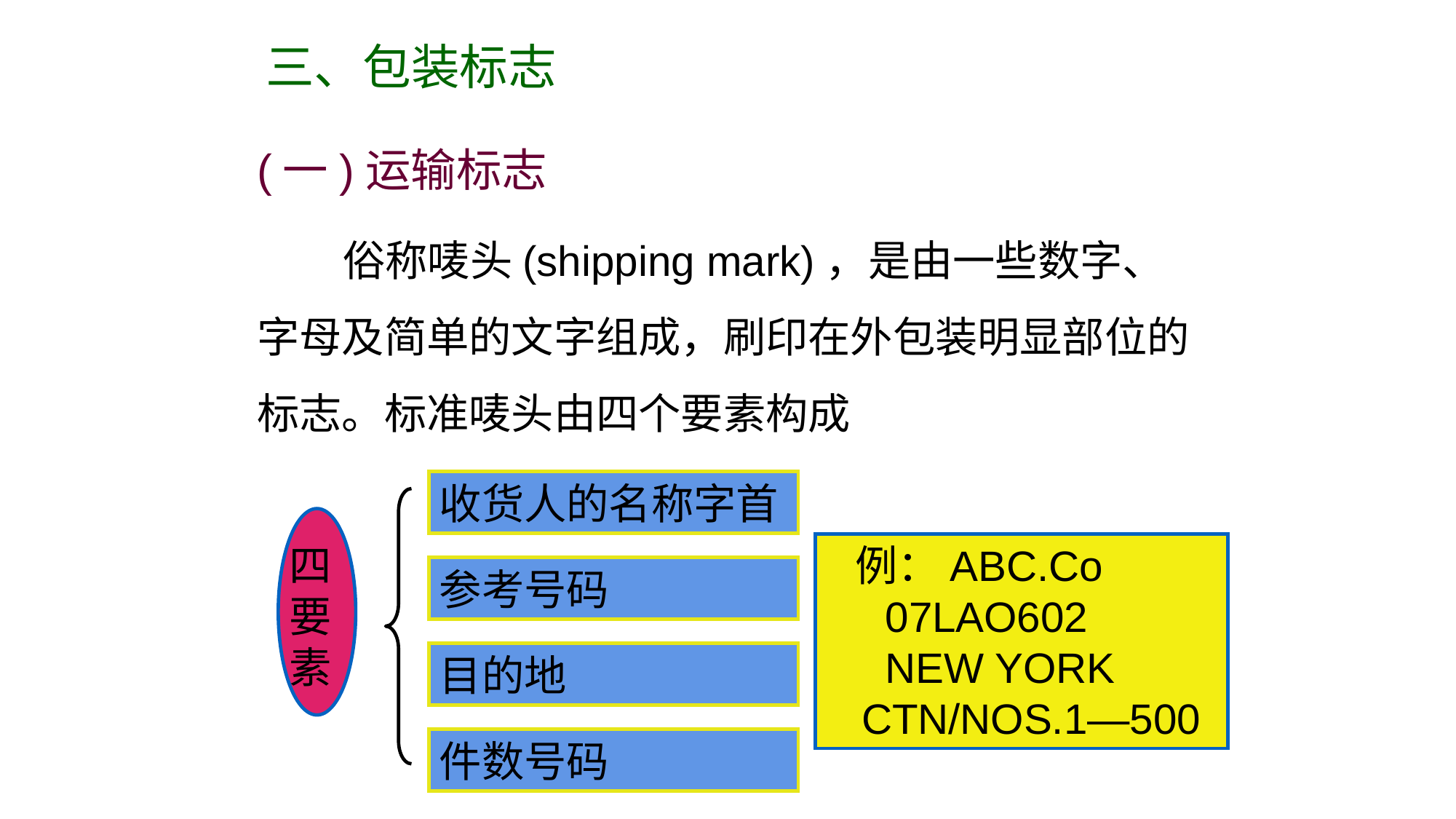

三、包装标志
(一)运输标志
        俗称唛头(shipping mark)，是由一些数字、字母及简单的文字组成，刷印在外包装明显部位的标志。标准唛头由四个要素构成
收货人的名称字首

参考号码
目的地
件数号码

四要素
  例：ABC.Co
     07LAO602
     NEW YORK
   CTN/NOS.1—500